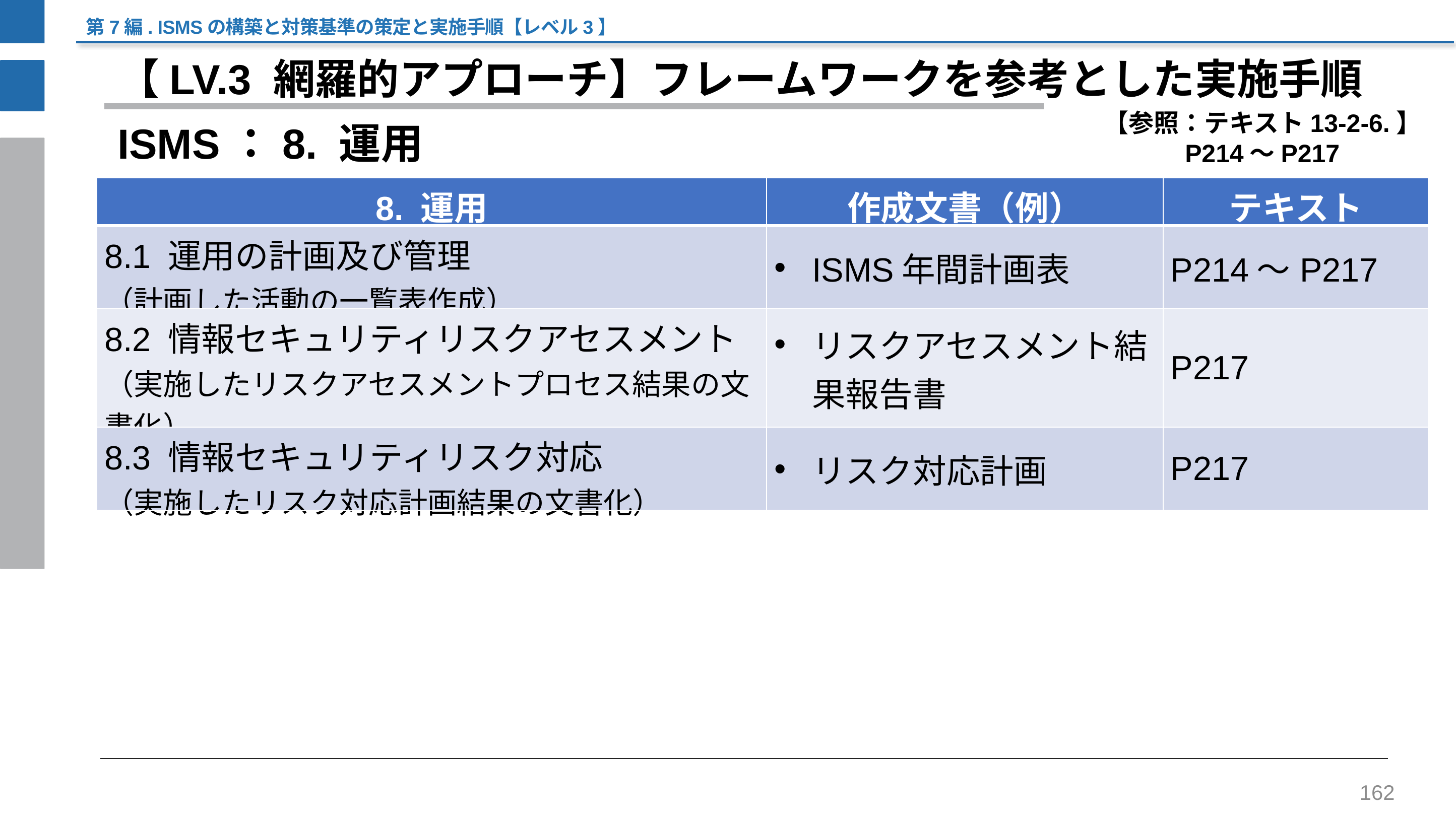

第7編. ISMSの構築と対策基準の策定と実施手順【レベル3】
【LV.3 網羅的アプローチ】フレームワークを参考とした実施手順
【参照：テキスト13-2-6.】
P214～P217
ISMS：8. 運用
| 8. 運用 | 作成文書（例） | テキスト |
| --- | --- | --- |
| 8.1 運用の計画及び管理 （計画した活動の一覧表作成） | ISMS年間計画表 | P214～P217 |
| 8.2 情報セキュリティリスクアセスメント （実施したリスクアセスメントプロセス結果の文書化） | リスクアセスメント結果報告書 | P217 |
| 8.3 情報セキュリティリスク対応 （実施したリスク対応計画結果の文書化） | リスク対応計画 | P217 |
162